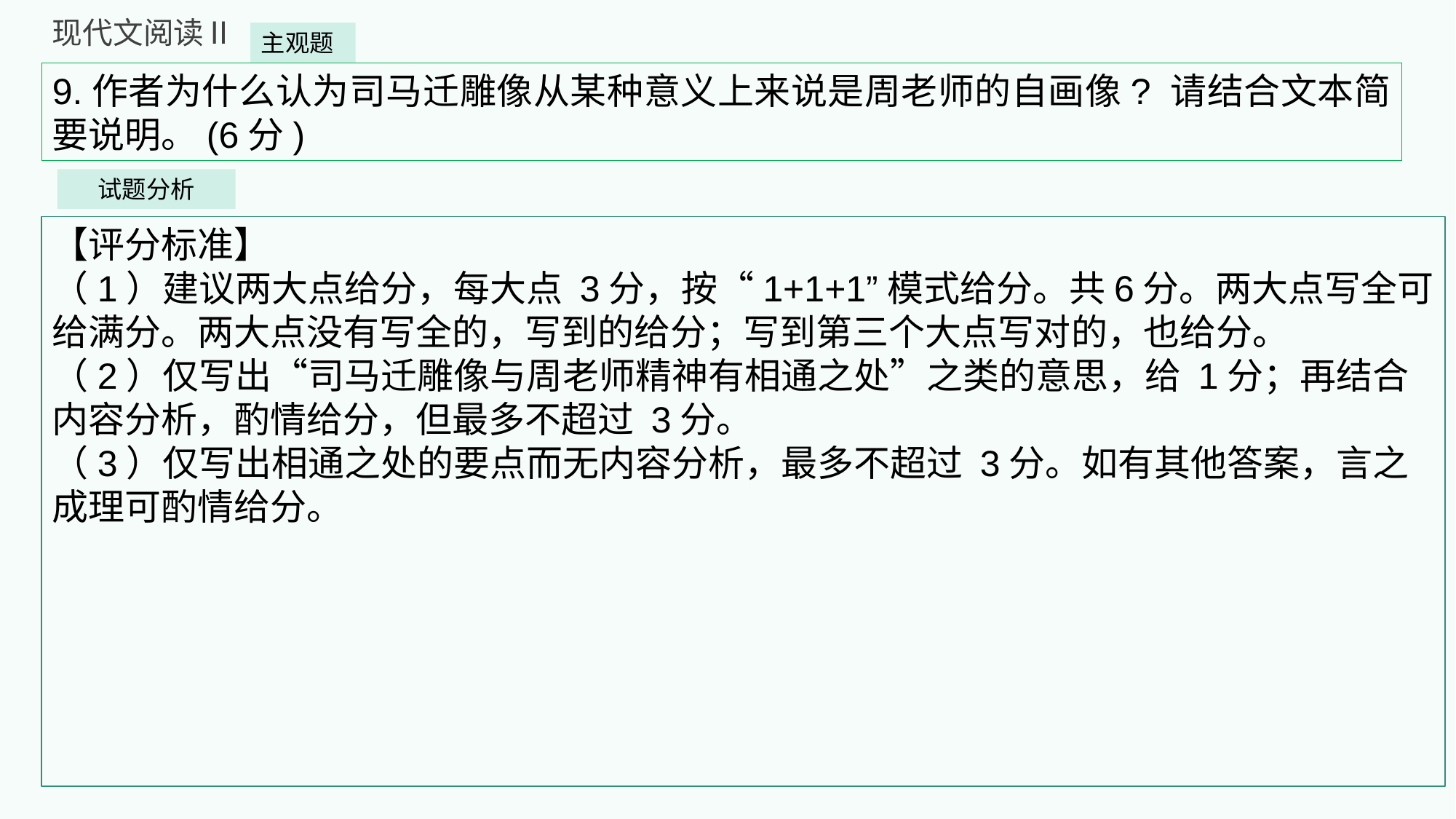

现代文阅读Ⅱ
主观题
9.作者为什么认为司马迁雕像从某种意义上来说是周老师的自画像? 请结合文本简要说明。(6分)
试题分析
【评分标准】
（1）建议两大点给分，每大点 3分，按“1+1+1”模式给分。共6分。两大点写全可给满分。两大点没有写全的，写到的给分；写到第三个大点写对的，也给分。
（2）仅写出“司马迁雕像与周老师精神有相通之处”之类的意思，给 1分；再结合内容分析，酌情给分，但最多不超过 3分。
（3）仅写出相通之处的要点而无内容分析，最多不超过 3分。如有其他答案，言之成理可酌情给分。